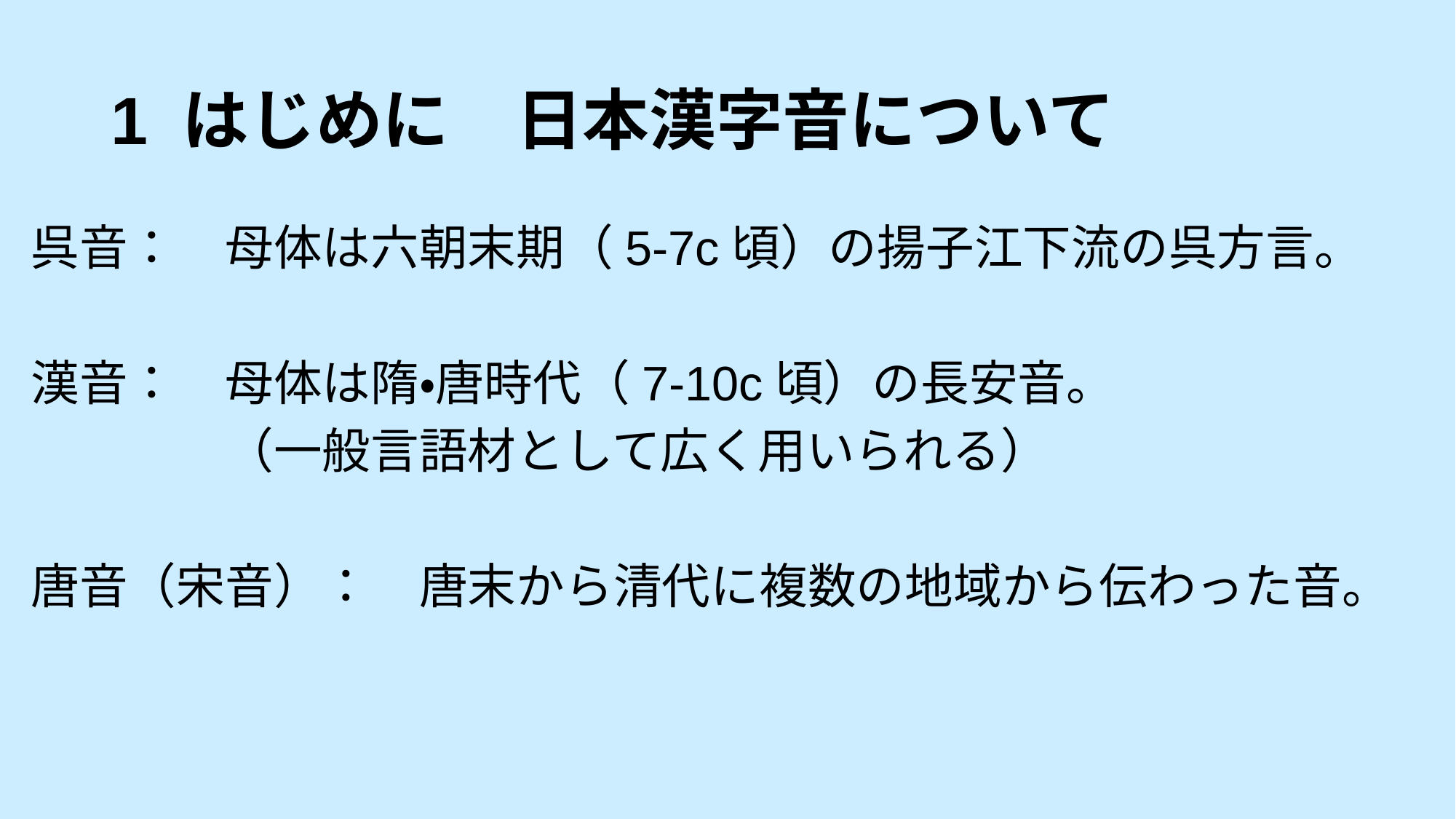

# 1 はじめに　日本漢字音について
呉音：　母体は六朝末期（5-7c頃）の揚子江下流の呉方言。

漢音：　母体は隋・唐時代（7-10c頃）の長安音。
　　　　（一般言語材として広く用いられる）

唐音（宋音）：　唐末から清代に複数の地域から伝わった音。